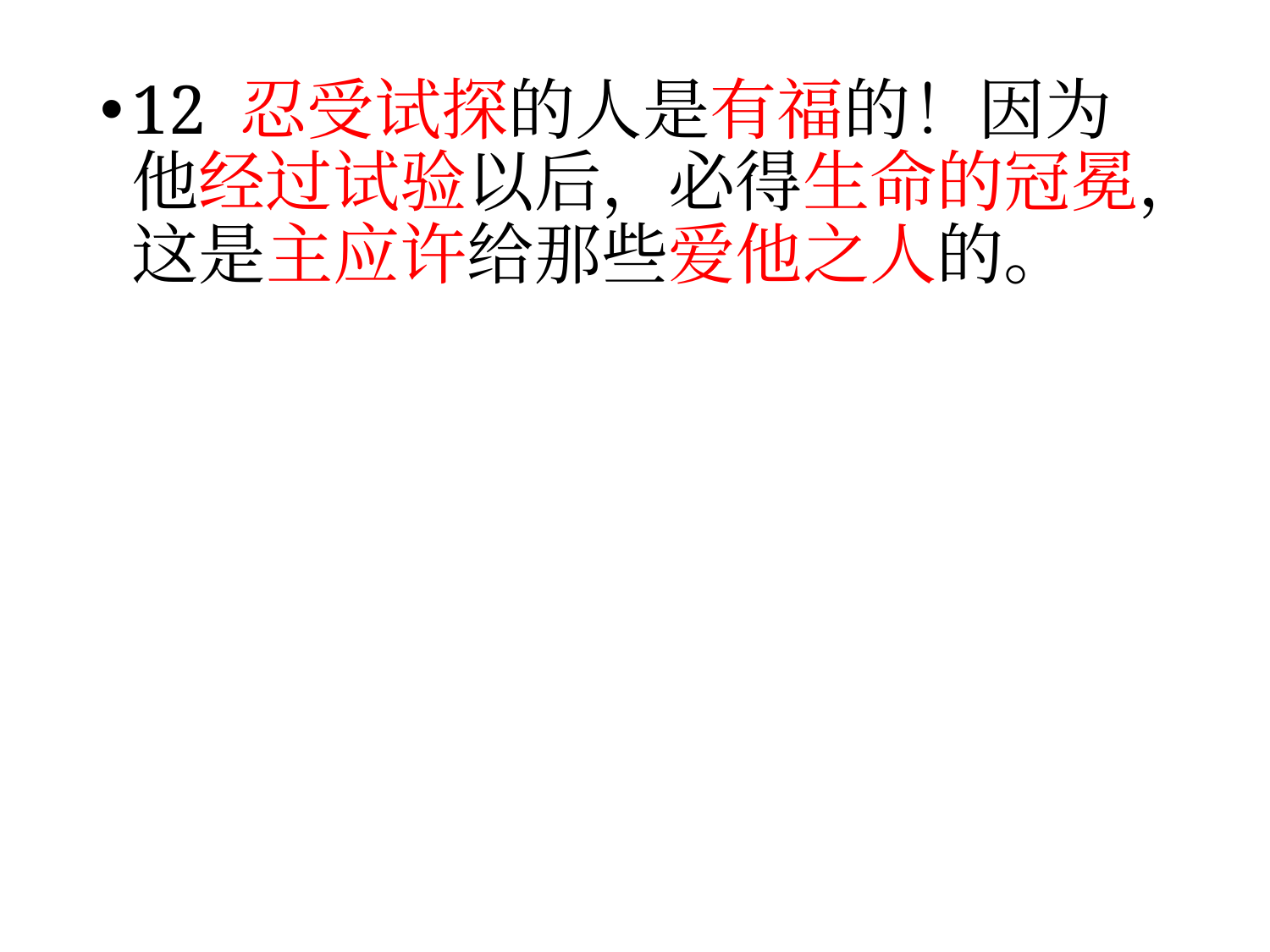

12 忍受试探的人是有福的！因为他经过试验以后，必得生命的冠冕，这是主应许给那些爱他之人的。